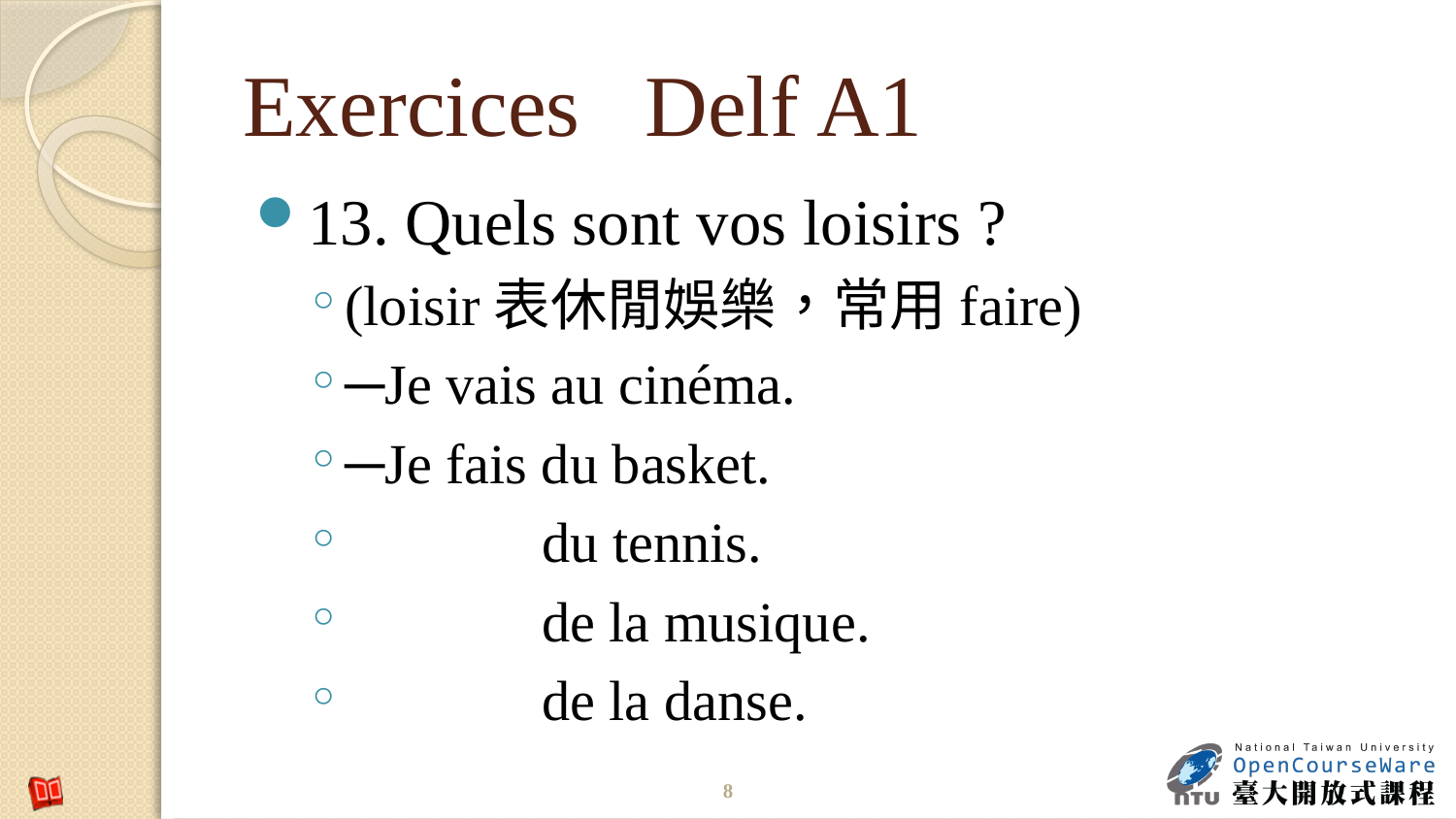

# Exercices   Delf A1
13. Quels sont vos loisirs ?
(loisir表休閒娛樂，常用faire)
─Je vais au cinéma.
─Je fais du basket.
              du tennis.
              de la musique.
              de la danse.

8